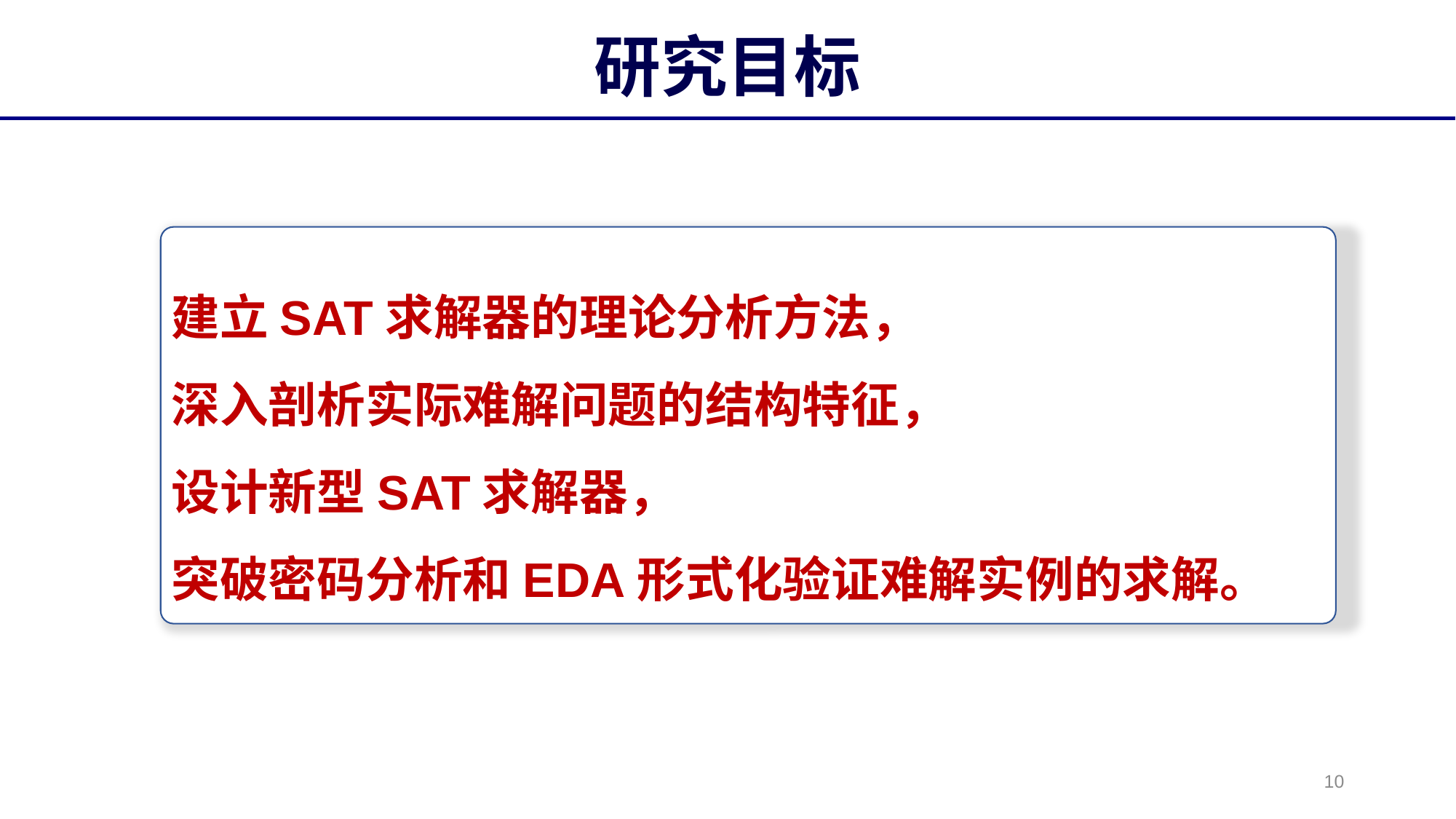

研究目标
可满足性模理论
建立SAT求解器的理论分析方法，
深入剖析实际难解问题的结构特征，
设计新型SAT求解器，
突破密码分析和EDA形式化验证难解实例的求解。
10